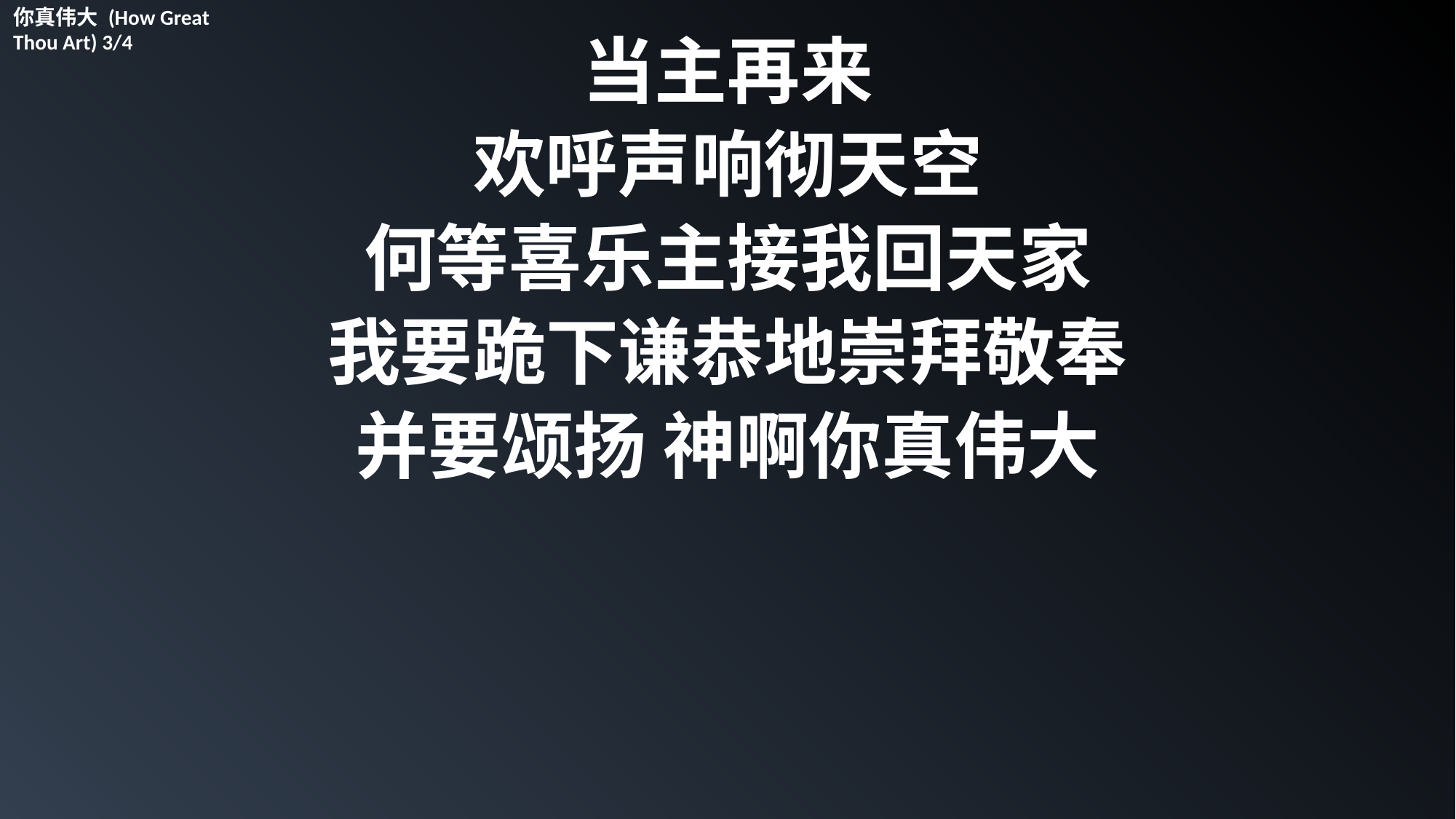

你真伟大 (How Great Thou Art) 3/4
当主再来
欢呼声响彻天空
何等喜乐主接我回天家
我要跪下谦恭地崇拜敬奉
并要颂扬 神啊你真伟大